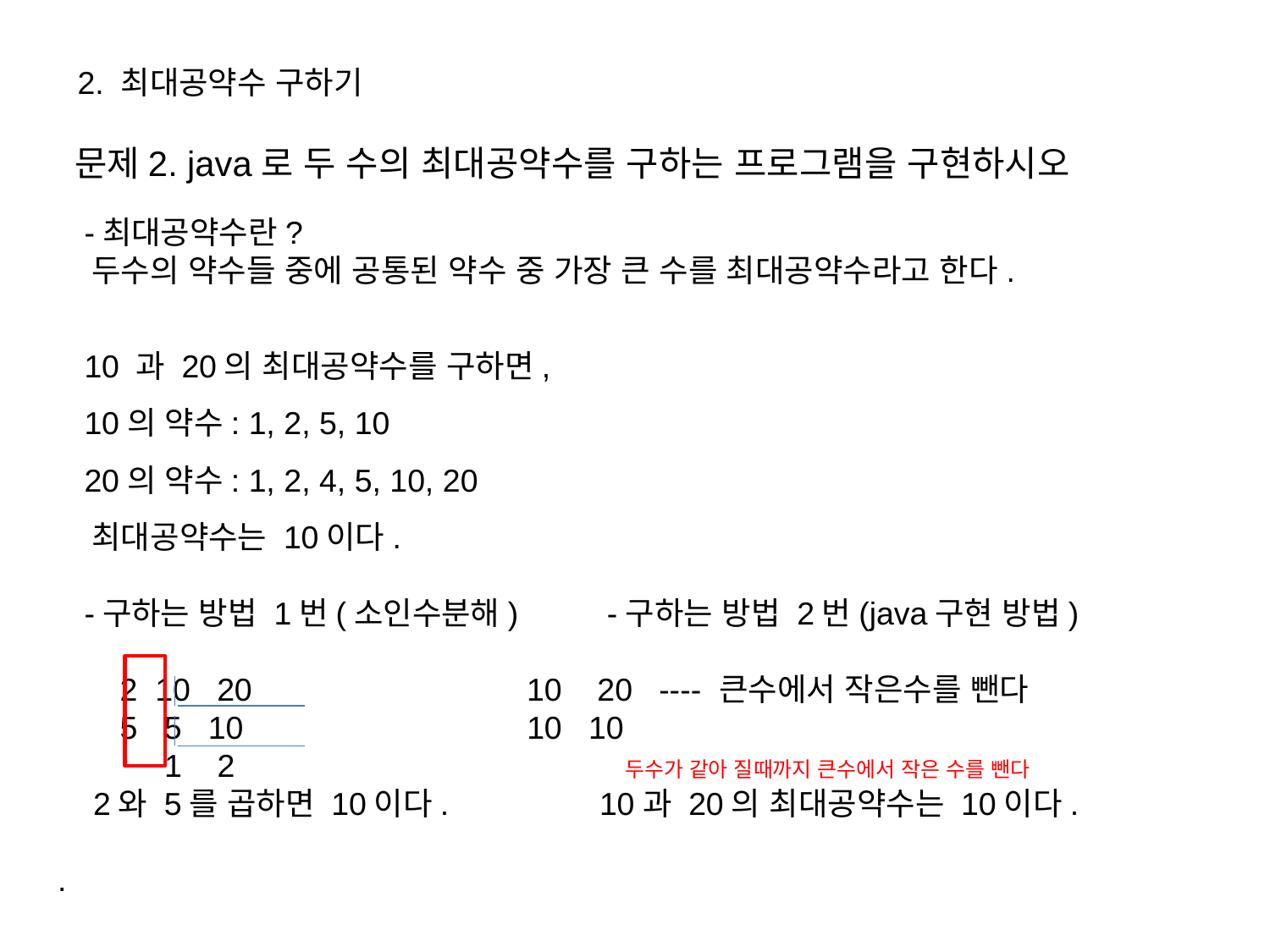

2. 최대공약수 구하기
문제2. java로 두 수의 최대공약수를 구하는 프로그램을 구현하시오
   -최대공약수란?
   두수의 약수들 중에 공통된 약수 중 가장 큰 수를 최대공약수라고 한다.

   10 과 20의 최대공약수를 구하면,
   10의 약수: 1, 2, 5, 10
   20의 약수: 1, 2, 4, 5, 10, 20
   최대공약수는 10이다.

   -구하는 방법 1번(소인수분해)          -구하는 방법 2번(java구현 방법)

       2  10   20                               10    20   ---- 큰수에서 작은수를 뺀다
       5   5   10                                10   10
            1    2                                           두수가 같아 질때까지 큰수에서 작은 수를 뺀다
    2와 5를 곱하면 10이다.                 10과 20의 최대공약수는 10이다.

.